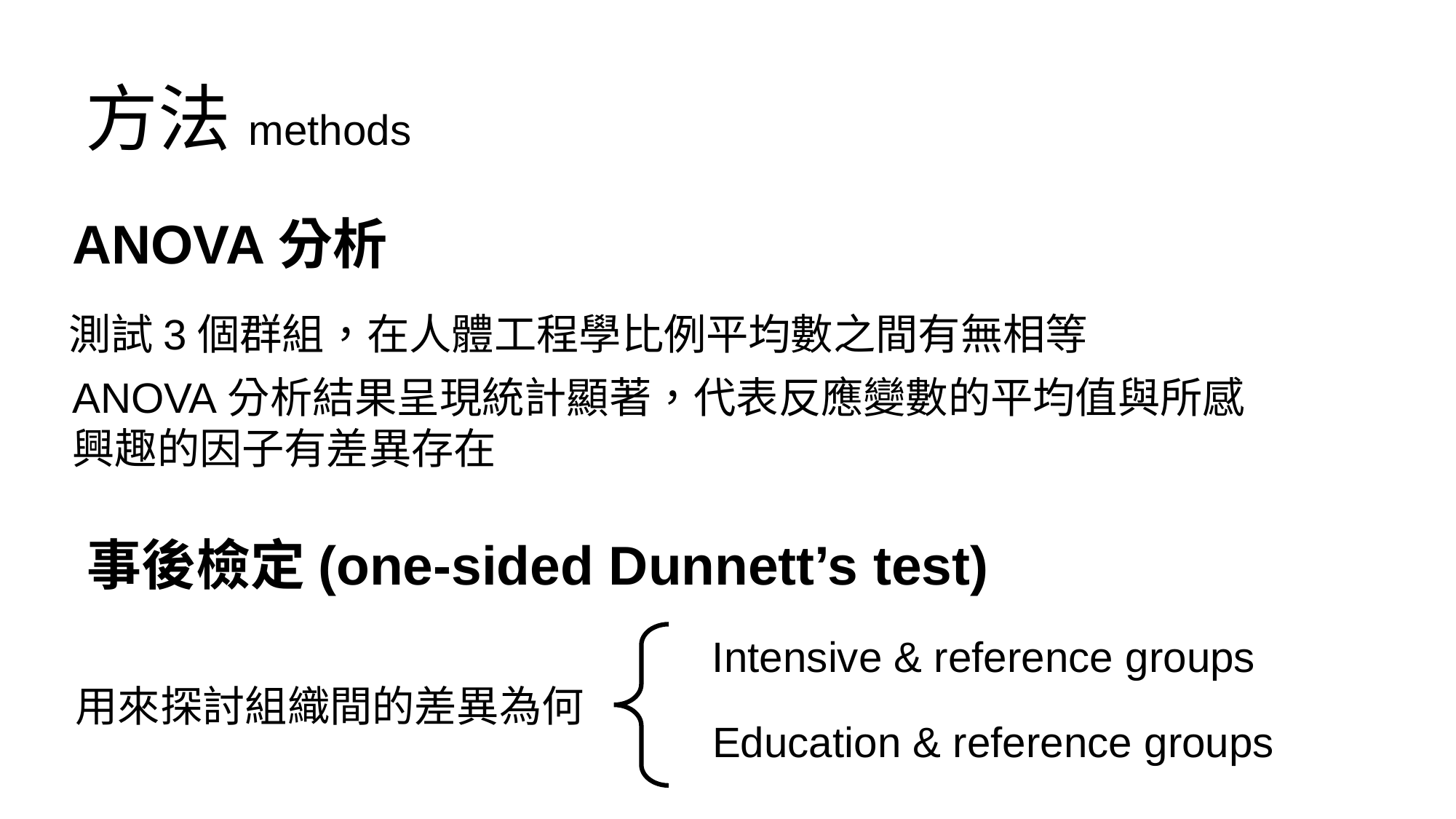

方法methods
ANOVA分析
測試3個群組，在人體工程學比例平均數之間有無相等
ANOVA分析結果呈現統計顯著，代表反應變數的平均值與所感興趣的因子有差異存在
事後檢定(one-sided Dunnett’s test)

Intensive & reference groups
用來探討組織間的差異為何
Education & reference groups